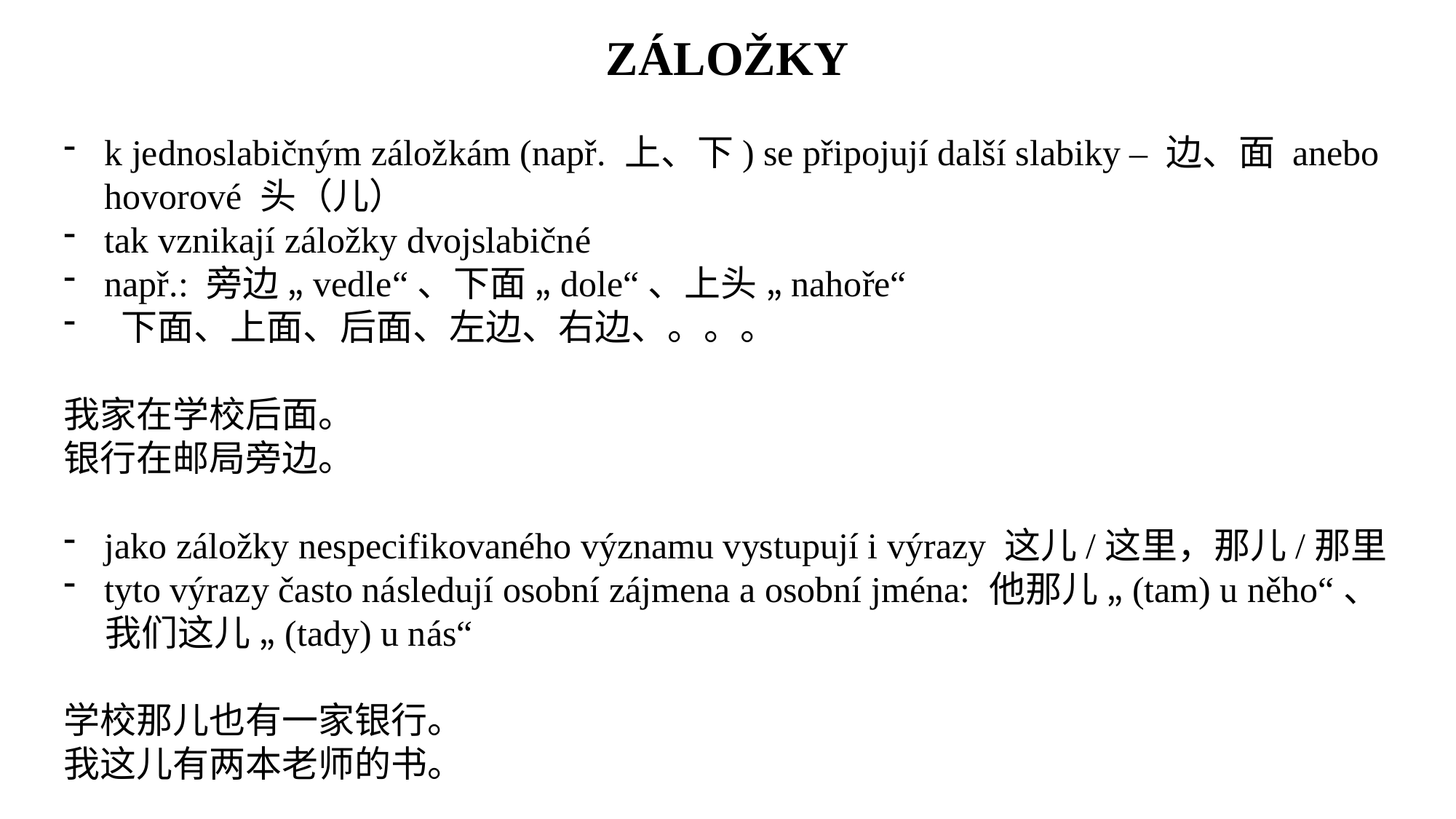

ZÁLOŽKY

k jednoslabičným záložkám (např. 上、下) se připojují další slabiky – 边、面 anebo hovorové 头（儿）
tak vznikají záložky dvojslabičné
např.: 旁边 „vedle“、下面 „dole“、上头 „nahoře“
 下面、上面、后面、左边、右边、。。。

我家在学校后面。
银行在邮局旁边。

jako záložky nespecifikovaného významu vystupují i výrazy 这儿/这里，那儿/那里
tyto výrazy často následují osobní zájmena a osobní jména: 他那儿 „(tam) u něho“、
    我们这儿 „(tady) u nás“

学校那儿也有一家银行。
我这儿有两本老师的书。